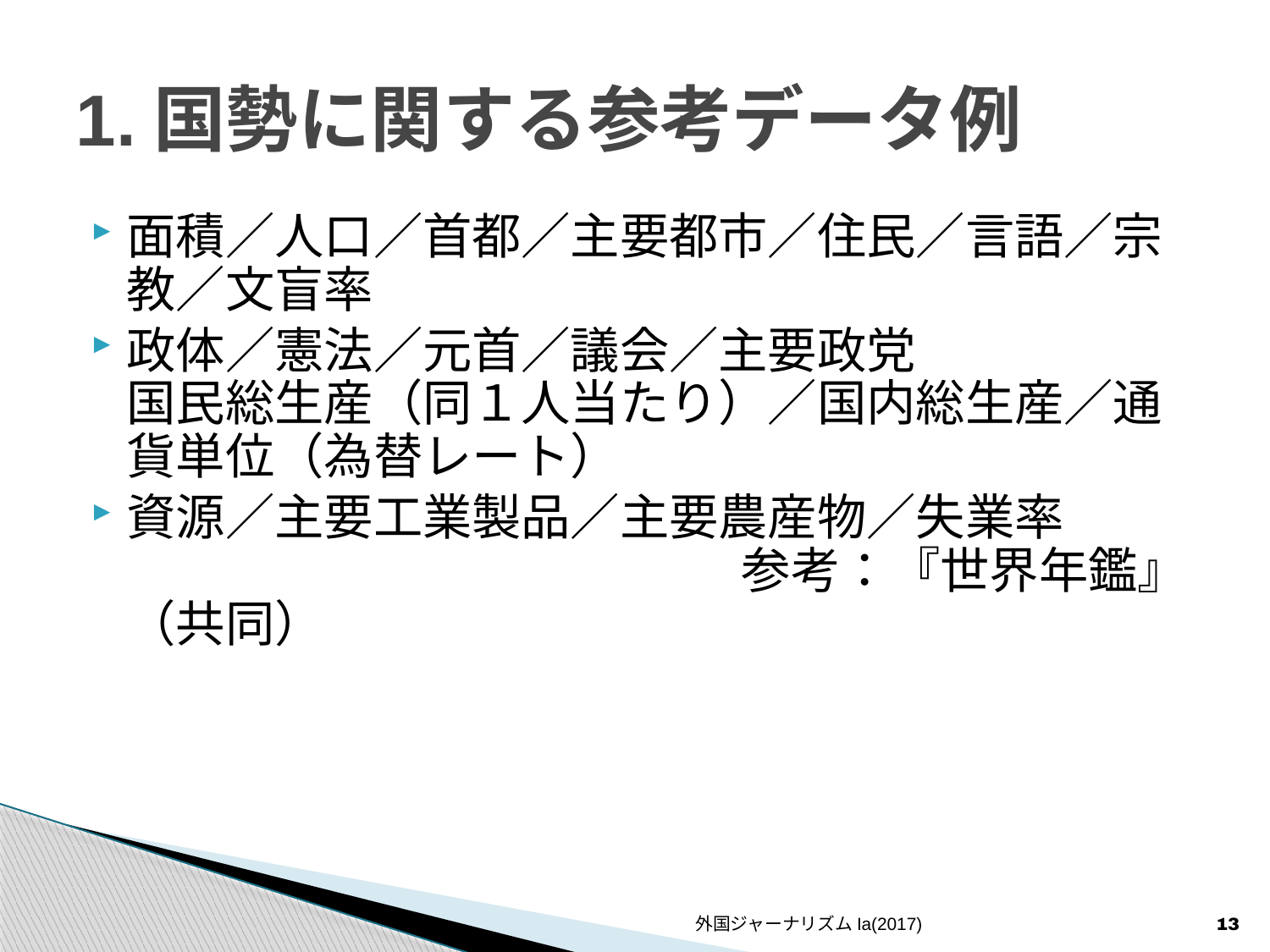

# 1.国勢に関する参考データ例
面積／人口／首都／主要都市／住民／言語／宗教／文盲率
政体／憲法／元首／議会／主要政党
国民総生産（同１人当たり）／国内総生産／通貨単位（為替レート）
資源／主要工業製品／主要農産物／失業率　                                                                参考：『世界年鑑』（共同）
外国ジャーナリズムIa(2017)
13